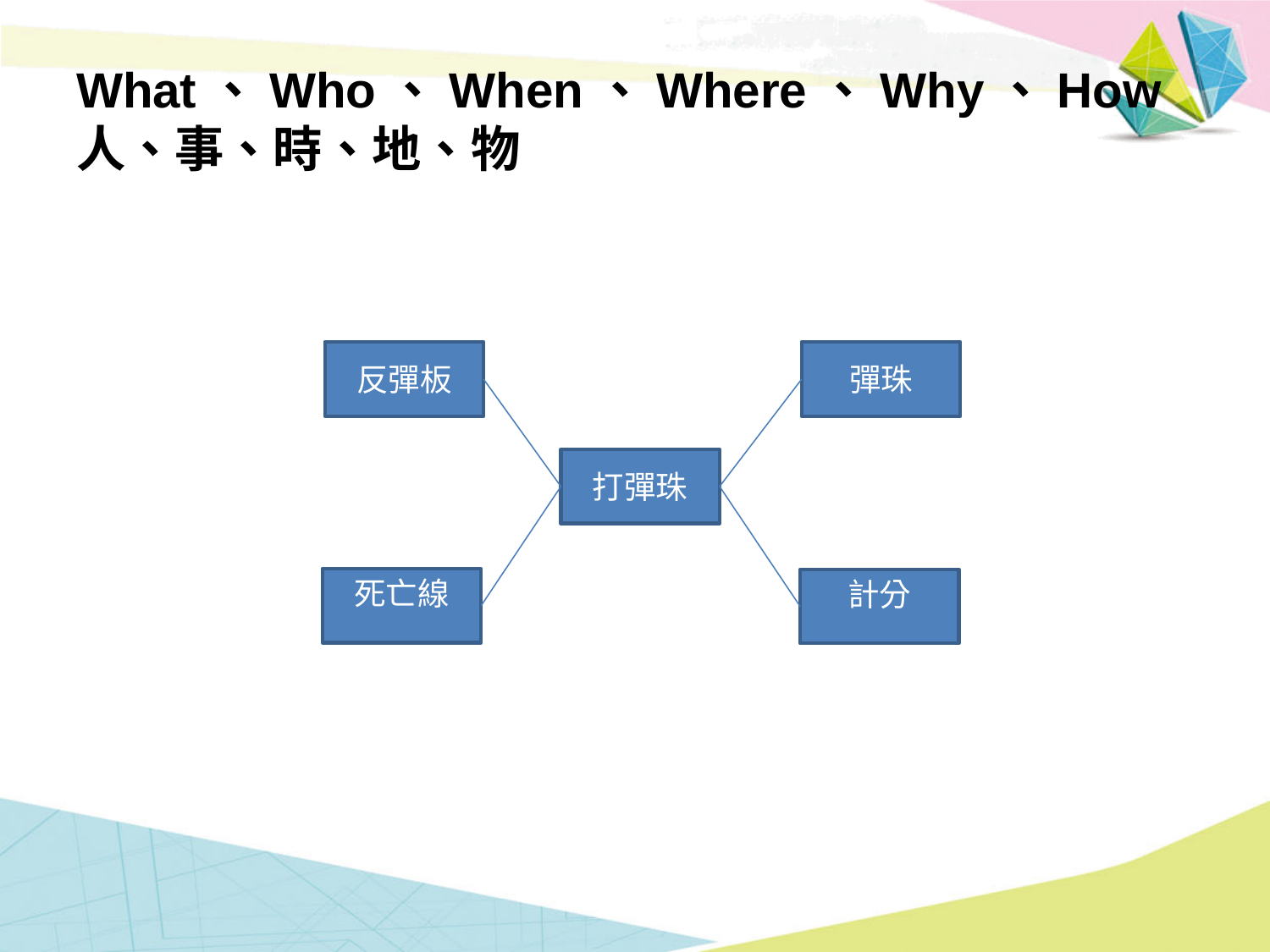

# What、Who、When、Where、Why、How 人、事、時、地、物

反彈板
彈珠
打彈珠
死亡線

計分